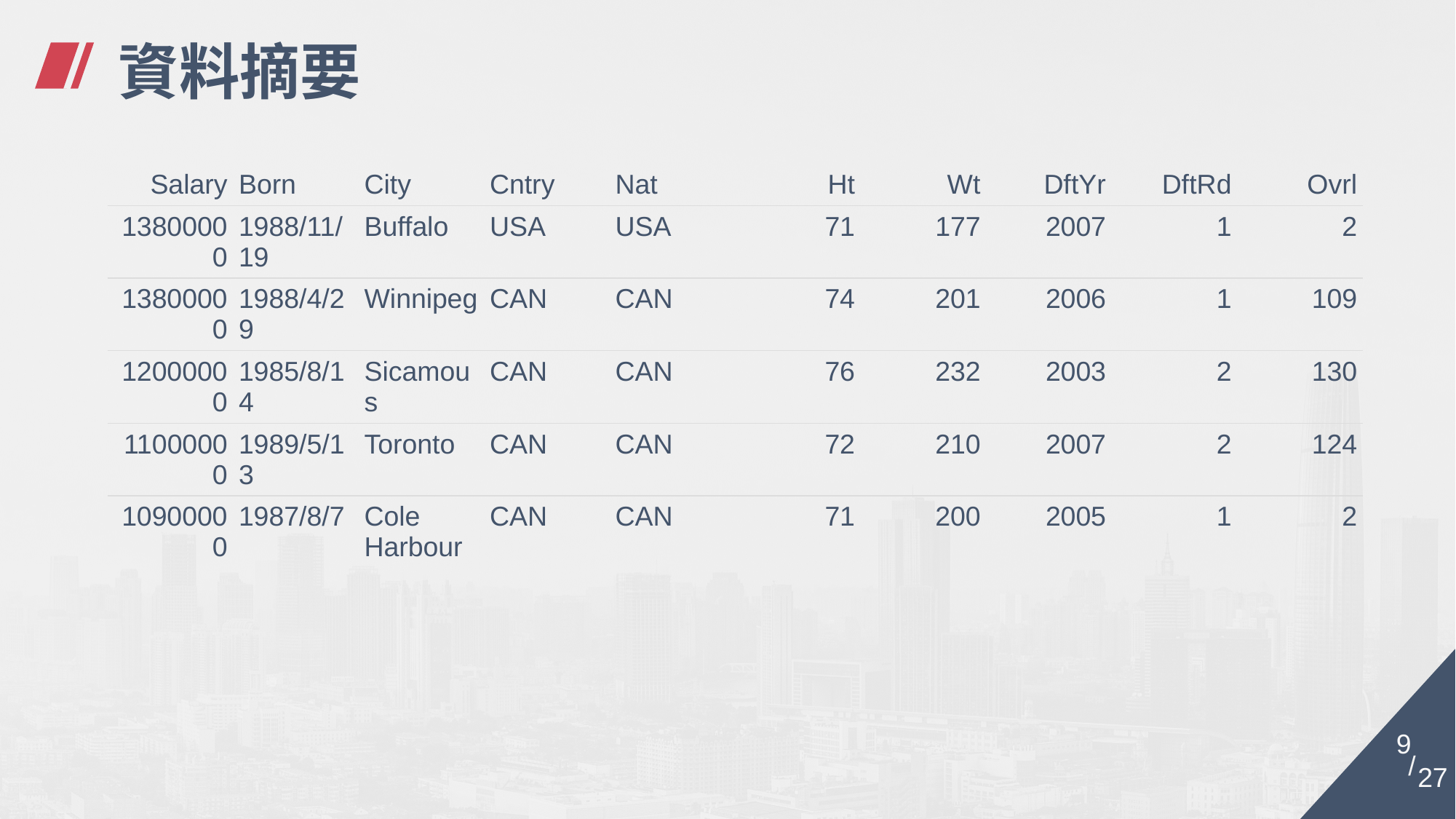

# 資料摘要
| Salary | Born | City | Cntry | Nat | Ht | Wt | DftYr | DftRd | Ovrl |
| --- | --- | --- | --- | --- | --- | --- | --- | --- | --- |
| 13800000 | 1988/11/19 | Buffalo | USA | USA | 71 | 177 | 2007 | 1 | 2 |
| 13800000 | 1988/4/29 | Winnipeg | CAN | CAN | 74 | 201 | 2006 | 1 | 109 |
| 12000000 | 1985/8/14 | Sicamous | CAN | CAN | 76 | 232 | 2003 | 2 | 130 |
| 11000000 | 1989/5/13 | Toronto | CAN | CAN | 72 | 210 | 2007 | 2 | 124 |
| 10900000 | 1987/8/7 | Cole Harbour | CAN | CAN | 71 | 200 | 2005 | 1 | 2 |

9
/
27